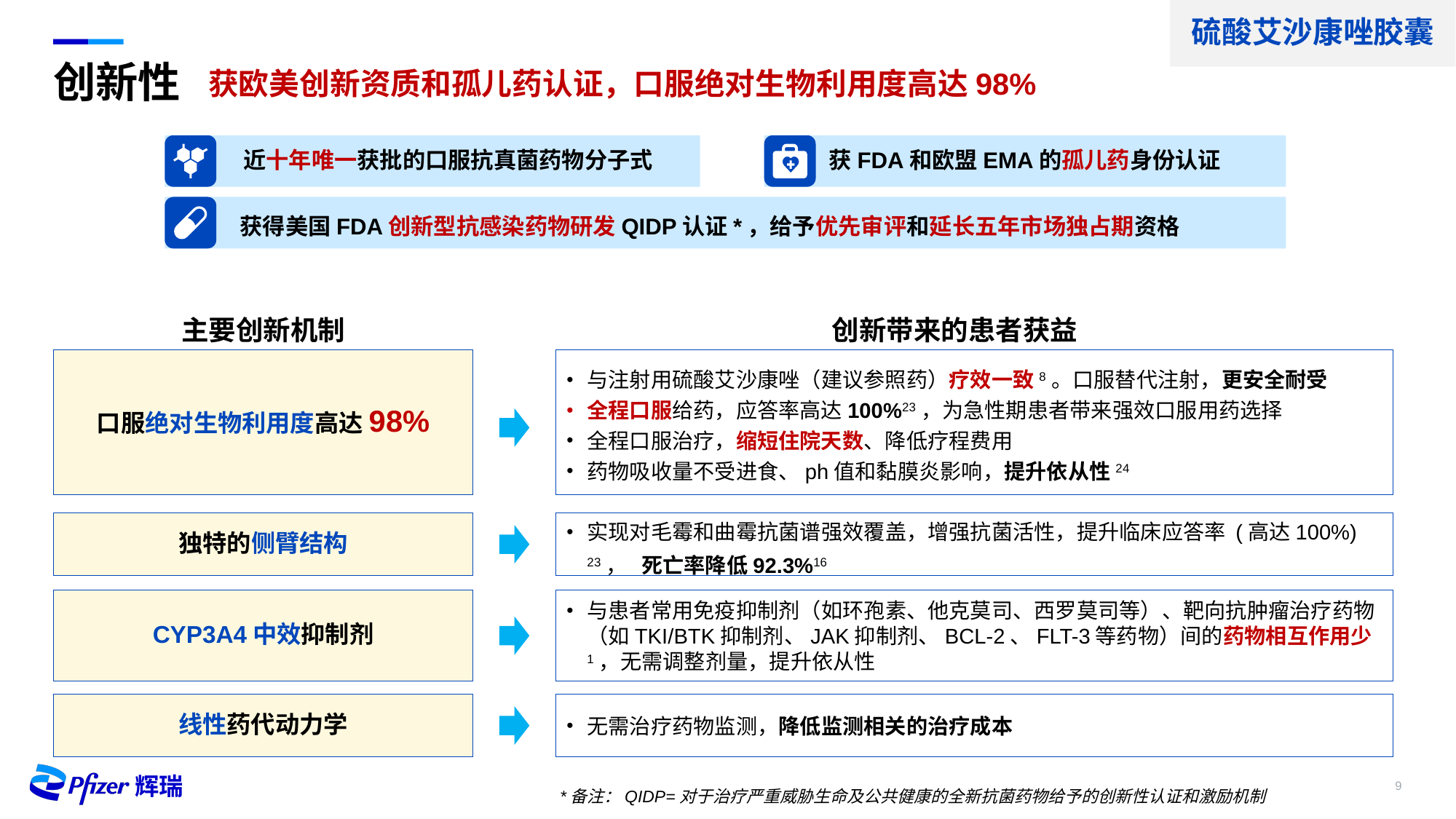

硫酸艾沙康唑胶囊
# 创新性
获欧美创新资质和孤儿药认证，口服绝对生物利用度高达98%
近十年唯一获批的口服抗真菌药物分子式

获FDA和欧盟EMA的孤儿药身份认证
获得美国FDA创新型抗感染药物研发QIDP认证*，给予优先审评和延长五年市场独占期资格

主要创新机制
创新带来的患者获益
口服绝对生物利用度高达98%
与注射用硫酸艾沙康唑（建议参照药）疗效一致8。口服替代注射，更安全耐受
全程口服给药，应答率高达100%23，为急性期患者带来强效口服用药选择
全程口服治疗，缩短住院天数、降低疗程费用
药物吸收量不受进食、ph值和黏膜炎影响，提升依从性24

独特的侧臂结构
实现对毛霉和曲霉抗菌谱强效覆盖，增强抗菌活性，提升临床应答率 (高达100%) 23，   死亡率降低92.3%16

CYP3A4中效抑制剂
与患者常用免疫抑制剂（如环孢素、他克莫司、西罗莫司等）、靶向抗肿瘤治疗药物（如TKI/BTK抑制剂、JAK抑制剂、BCL-2、FLT-3等药物）间的药物相互作用少1，无需调整剂量，提升依从性

线性药代动力学
无需治疗药物监测，降低监测相关的治疗成本

*备注：QIDP=对于治疗严重威胁生命及公共健康的全新抗菌药物给予的创新性认证和激励机制